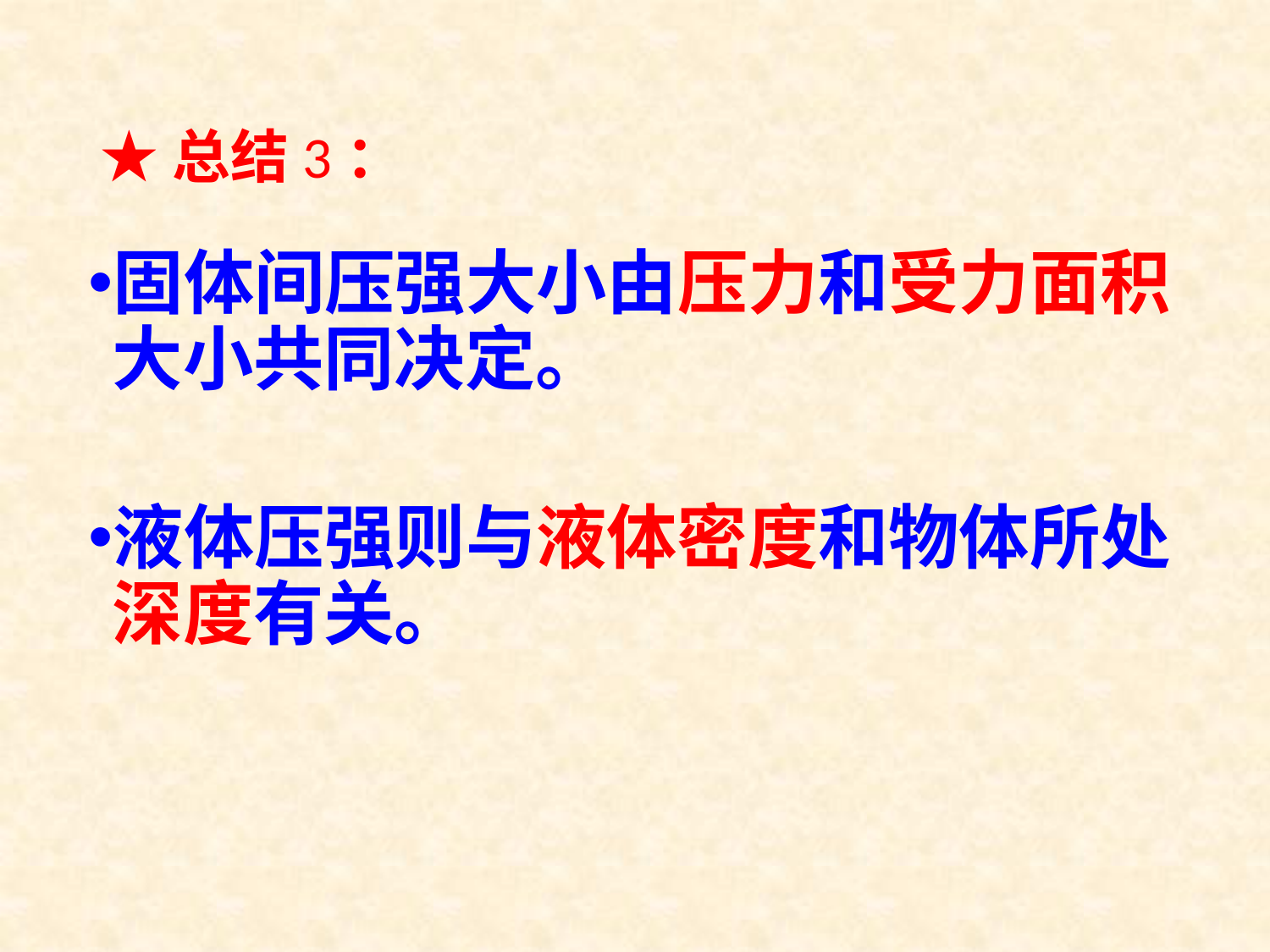

# ★总结3：
固体间压强大小由压力和受力面积大小共同决定。

液体压强则与液体密度和物体所处深度有关。